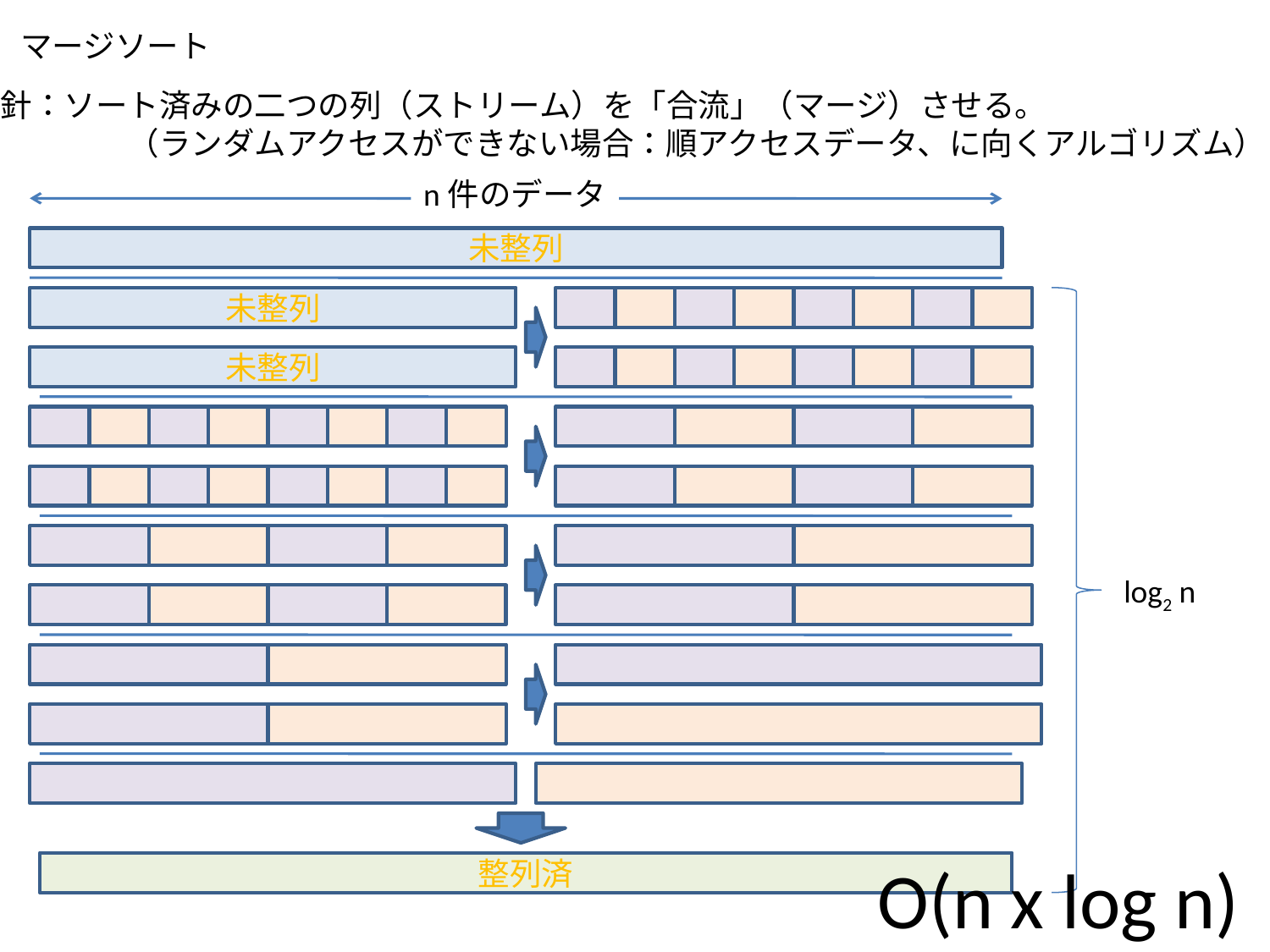

マージソート
解の方針：ソート済みの二つの列（ストリーム）を「合流」（マージ）させる。
　　　　　　　（ランダムアクセスができない場合：順アクセスデータ、に向くアルゴリズム）
n件のデータ
未整列

未整列

未整列

log2 n

O(n x log n)
整列済